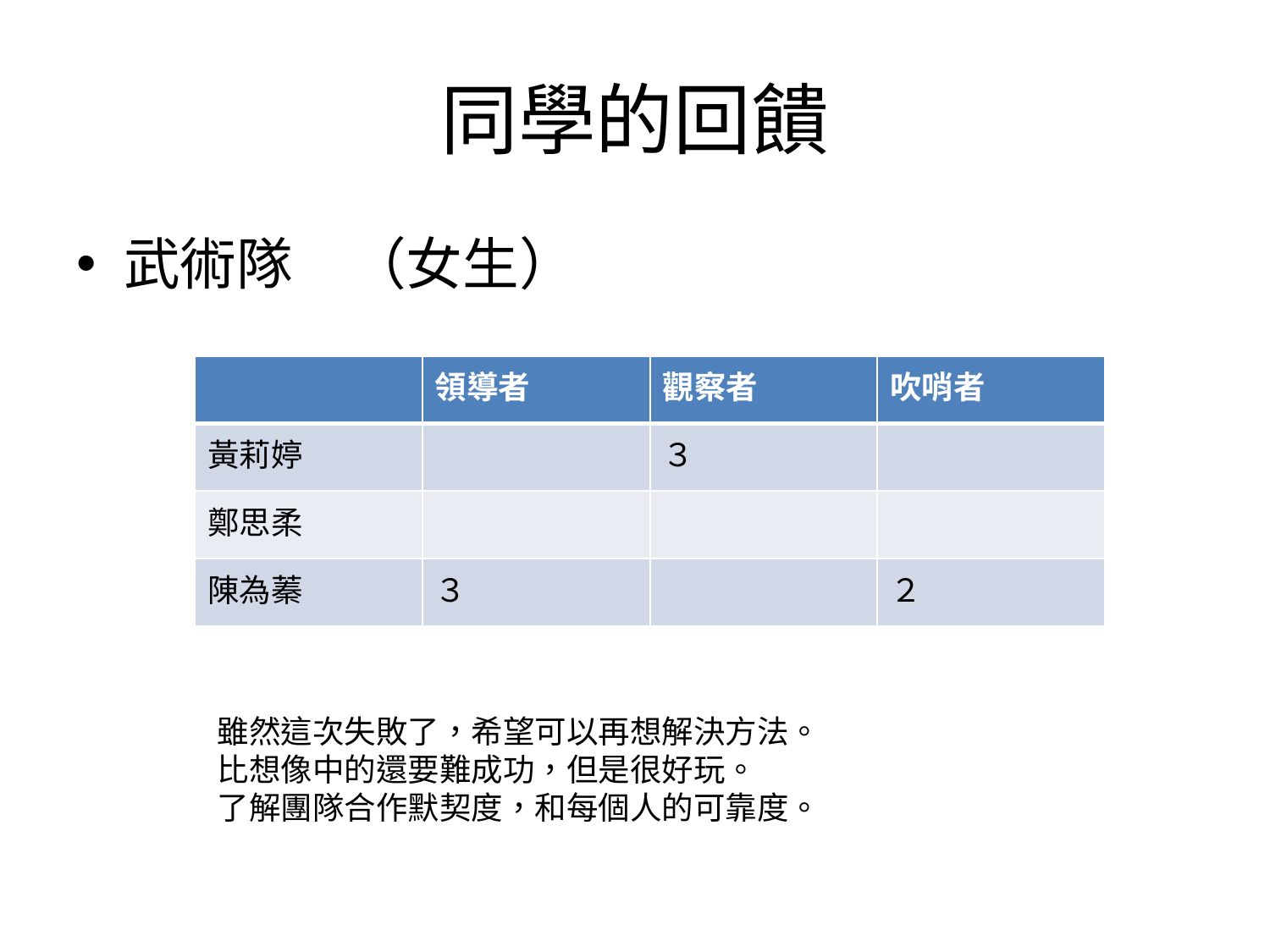

# 同學的回饋
武術隊　（女生）

|  | 領導者 | 觀察者 | 吹哨者 |
| --- | --- | --- | --- |
| 黃莉婷 |  | ３ |  |
| 鄭思柔 |  |  |  |
| 陳為蓁 | ３ |  | ２ |
雖然這次失敗了，希望可以再想解決方法。
比想像中的還要難成功，但是很好玩。
了解團隊合作默契度，和每個人的可靠度。